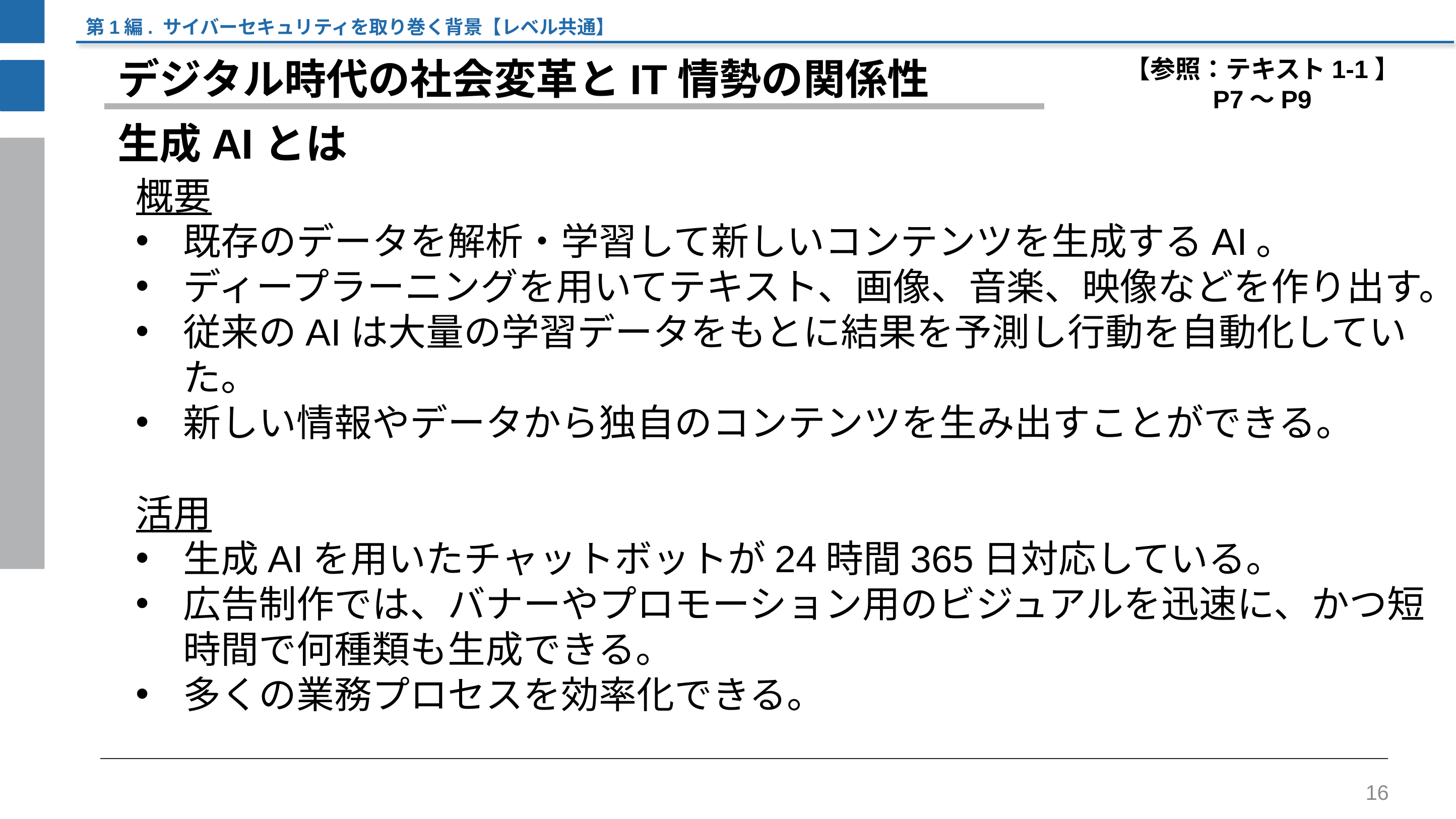

第1編. サイバーセキュリティを取り巻く背景【レベル共通】
【参照：テキスト1-1】
P7～P9
デジタル時代の社会変革とIT情勢の関係性
生成AIとは
概要
既存のデータを解析・学習して新しいコンテンツを生成するAI。
ディープラーニングを用いてテキスト、画像、音楽、映像などを作り出す。
従来のAIは大量の学習データをもとに結果を予測し行動を自動化していた。
新しい情報やデータから独自のコンテンツを生み出すことができる。

活用
生成AIを用いたチャットボットが24時間365日対応している。
広告制作では、バナーやプロモーション用のビジュアルを迅速に、かつ短時間で何種類も生成できる。
多くの業務プロセスを効率化できる。

16